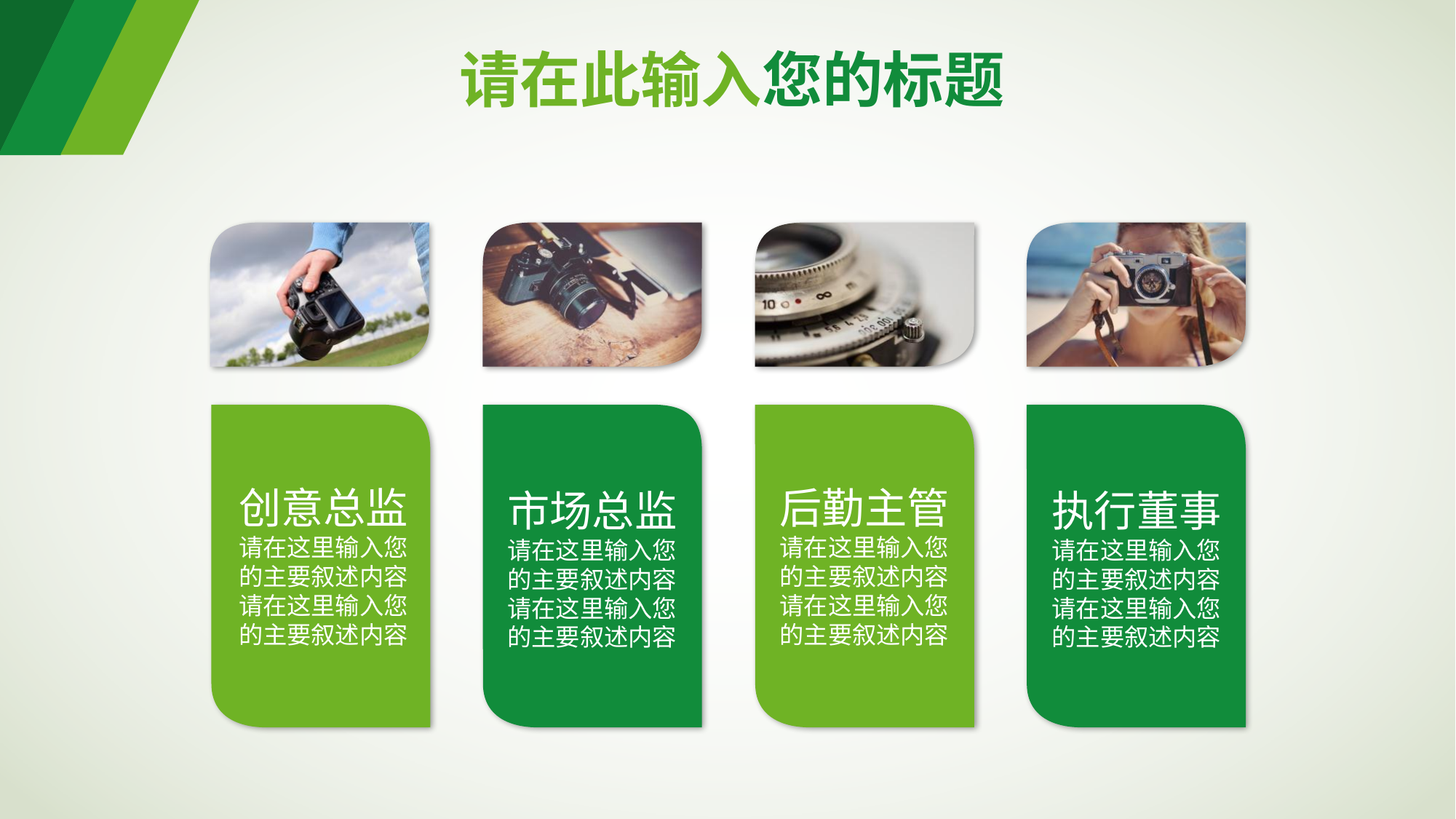

请在此输入您的标题

创意总监
请在这里输入您
的主要叙述内容
请在这里输入您
的主要叙述内容

市场总监
请在这里输入您
的主要叙述内容
请在这里输入您
的主要叙述内容

后勤主管
请在这里输入您
的主要叙述内容
请在这里输入您
的主要叙述内容

执行董事
请在这里输入您
的主要叙述内容
请在这里输入您
的主要叙述内容